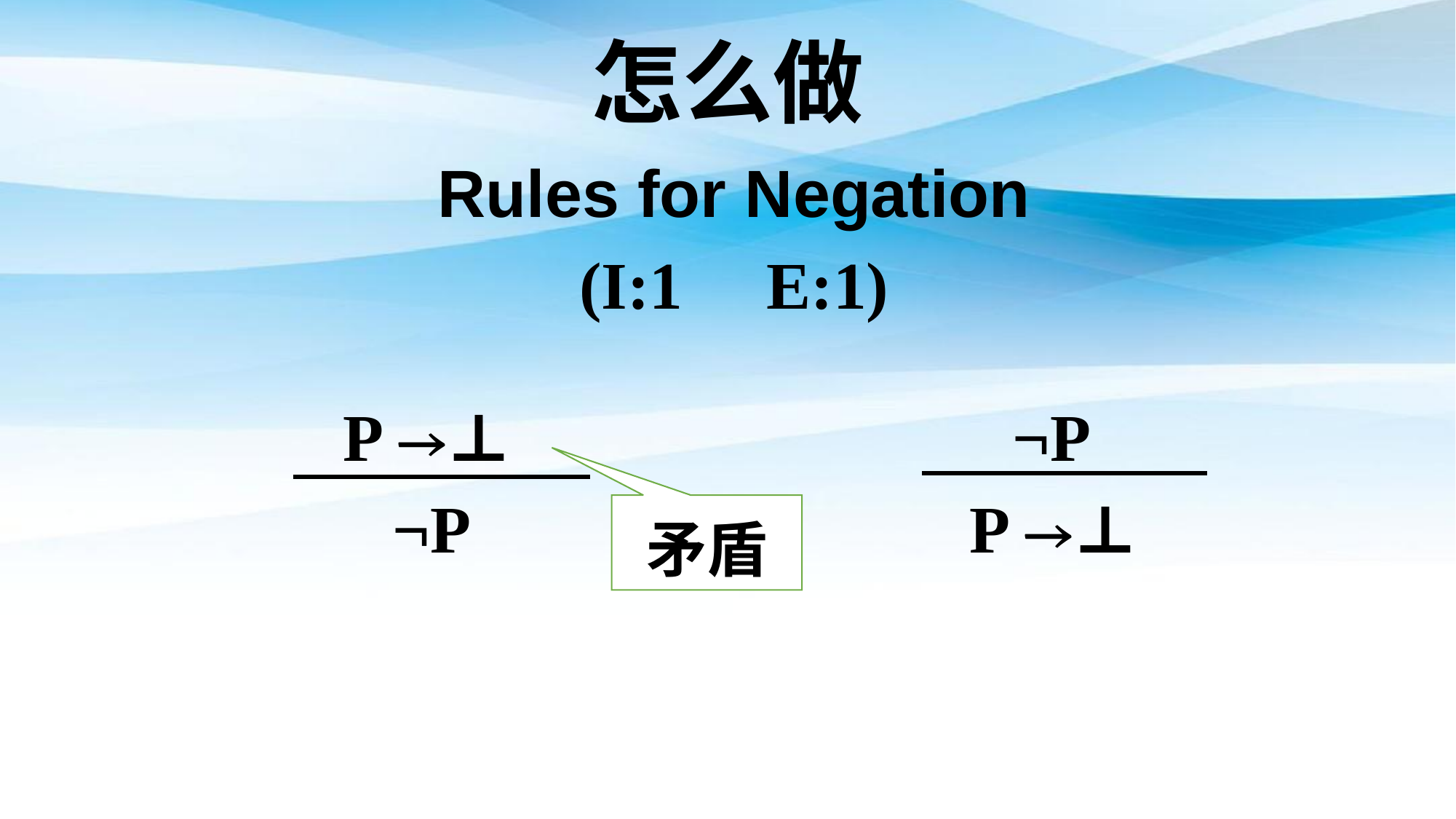

怎么做
# Rules for Negation
(I:1     E:1)
P →⊥
¬P
¬P
P →⊥

矛盾